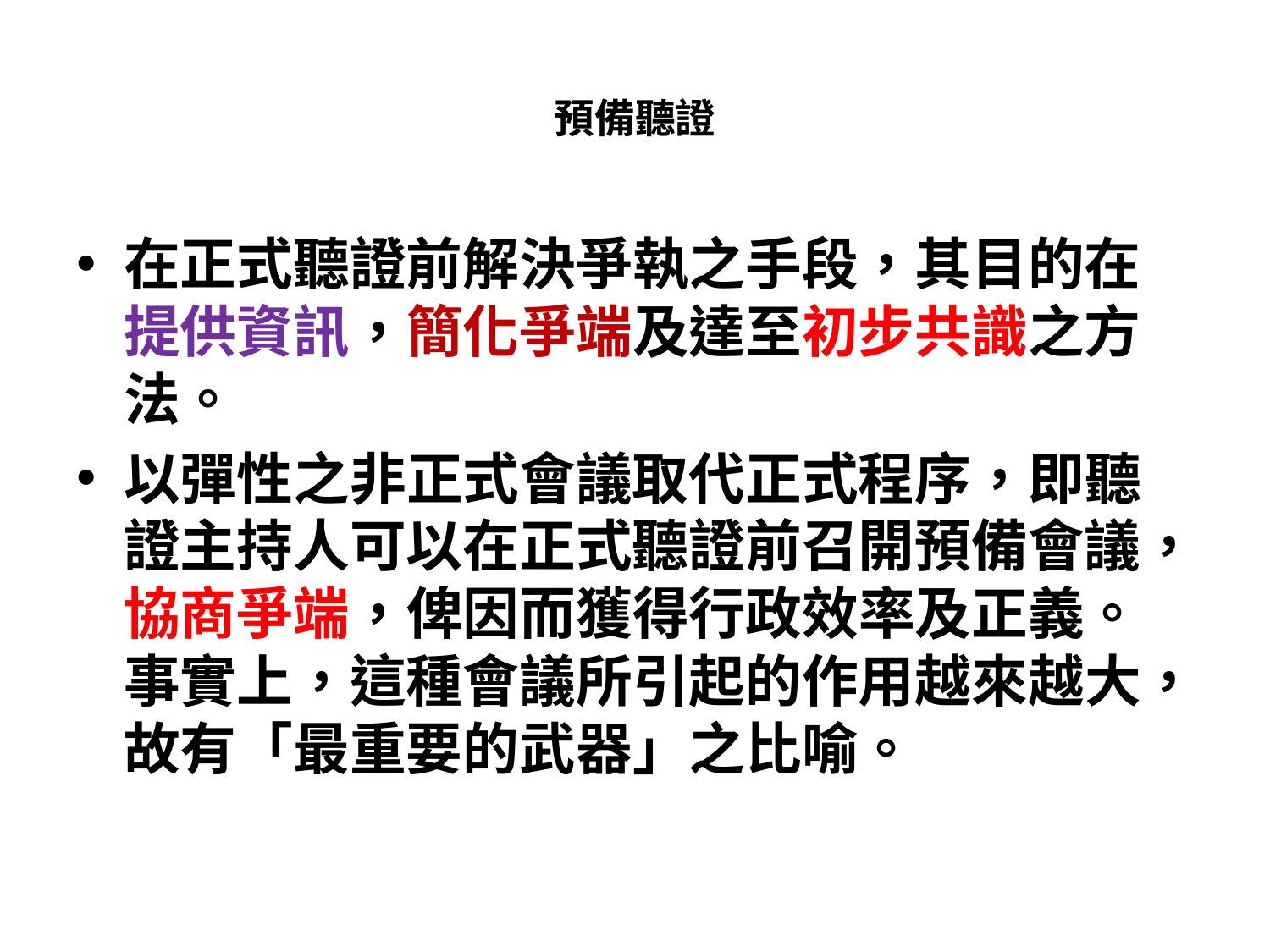

# 預備聽證
在正式聽證前解決爭執之手段，其目的在提供資訊，簡化爭端及達至初步共識之方法。
以彈性之非正式會議取代正式程序，即聽證主持人可以在正式聽證前召開預備會議，協商爭端，俾因而獲得行政效率及正義。事實上，這種會議所引起的作用越來越大，故有「最重要的武器」之比喻。